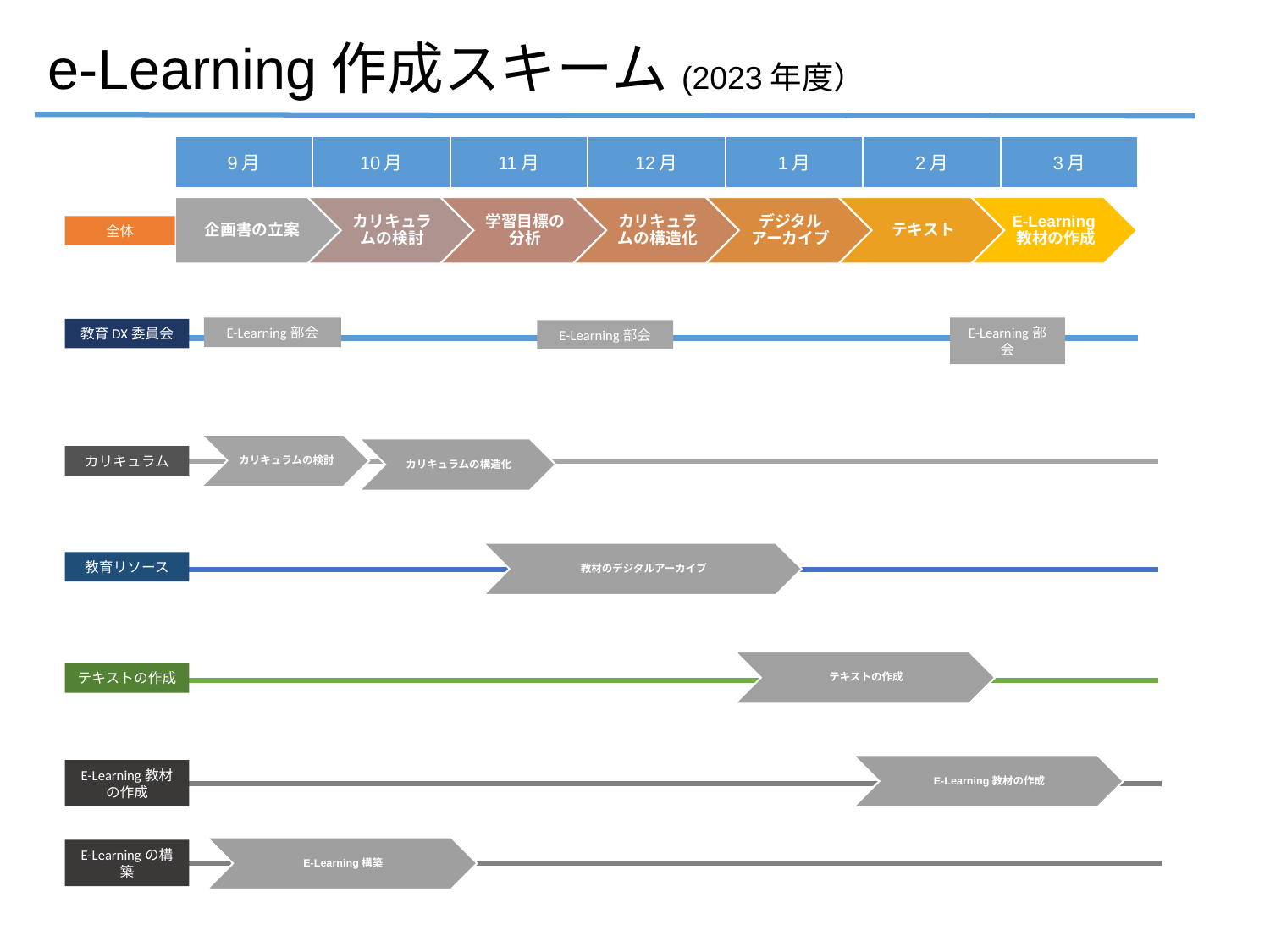

e-Learning作成スキーム(2023年度）
| 9月 | 10月 | 11月 | 12月 | 1月 | 2月 | 3月 |
| --- | --- | --- | --- | --- | --- | --- |
企画書の立案
カリキュラムの検討
学習目標の分析
カリキュラムの構造化
デジタルアーカイブ
テキスト
E-Learning教材の作成
全体
E-Learning部会
E-Learning部会
教育DX委員会
E-Learning部会

カリキュラムの検討

カリキュラムの構造化
カリキュラム

教材のデジタルアーカイブ
教育リソース

テキストの作成
テキストの作成

E-Learning教材の作成
E-Learning教材の作成

E-Learning構築
E-Learningの構築